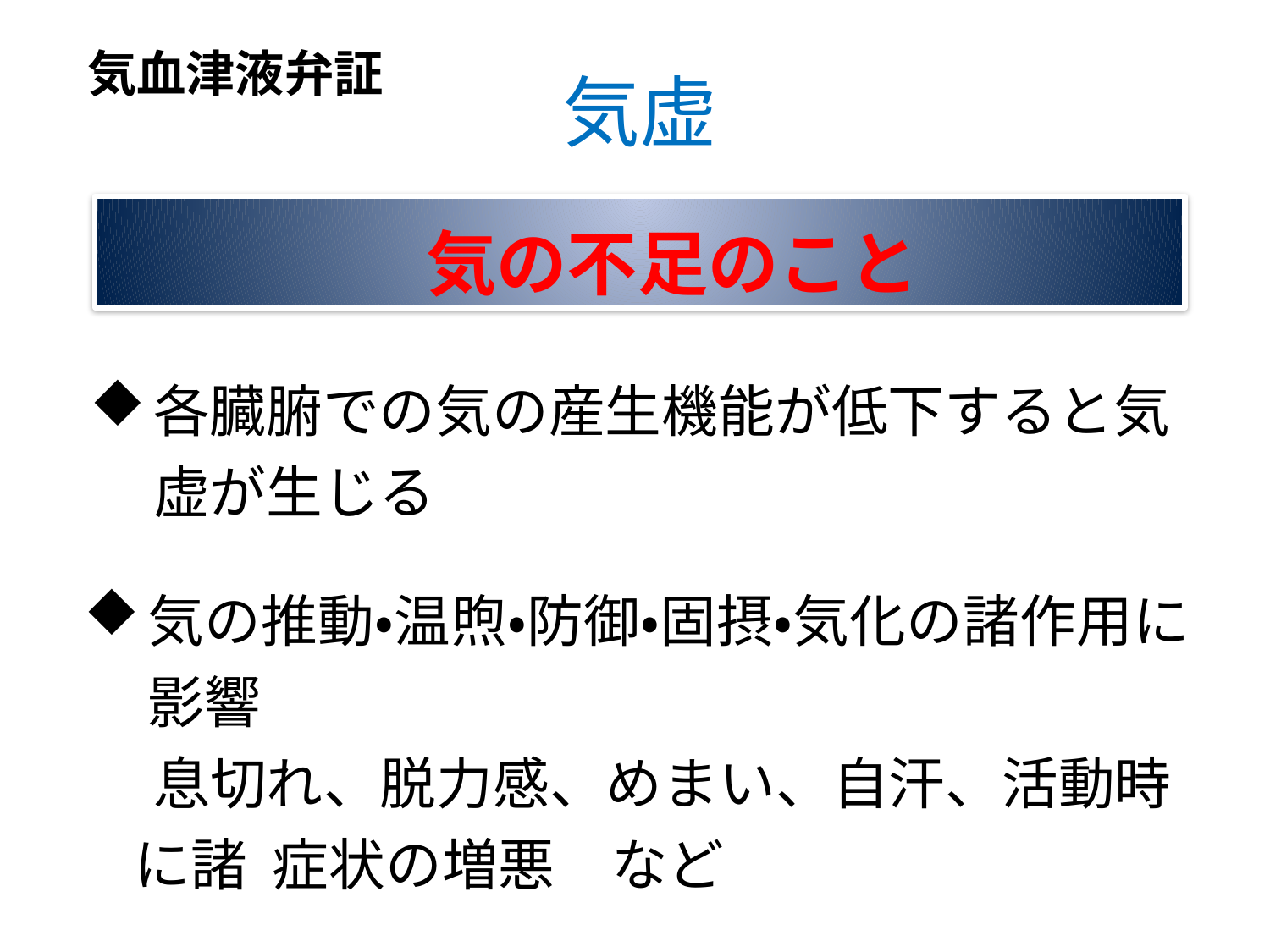

気血津液弁証
# 気虚
気の不足のこと
各臓腑での気の産生機能が低下すると気虚が生じる
気の推動・温煦・防御・固摂・気化の諸作用に影響
　 息切れ、脱力感、めまい、自汗、活動時に諸  症状の増悪　など